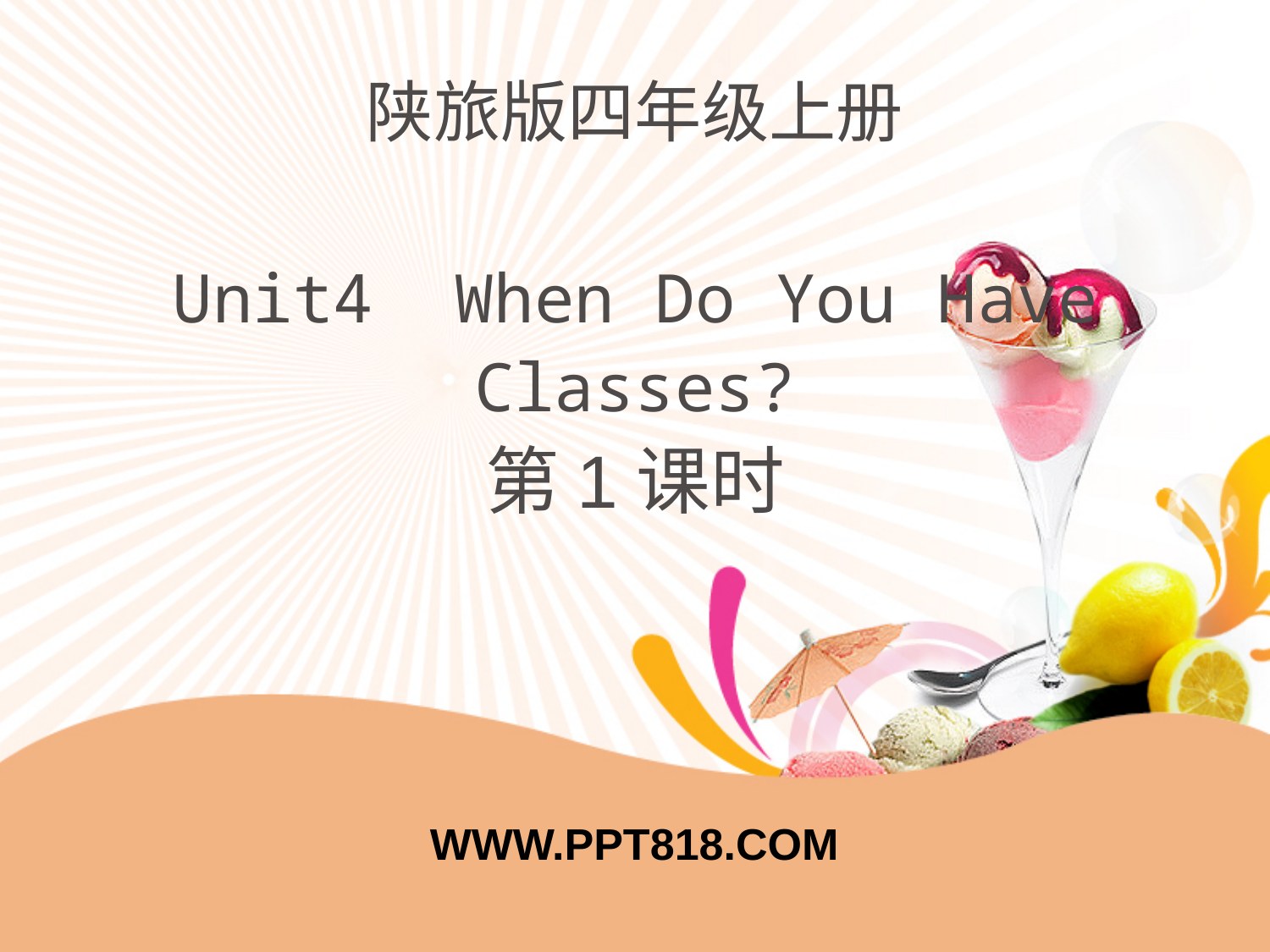

# 陕旅版四年级上册 Unit4  When Do You Have Classes? 第1课时
WWW.PPT818.COM